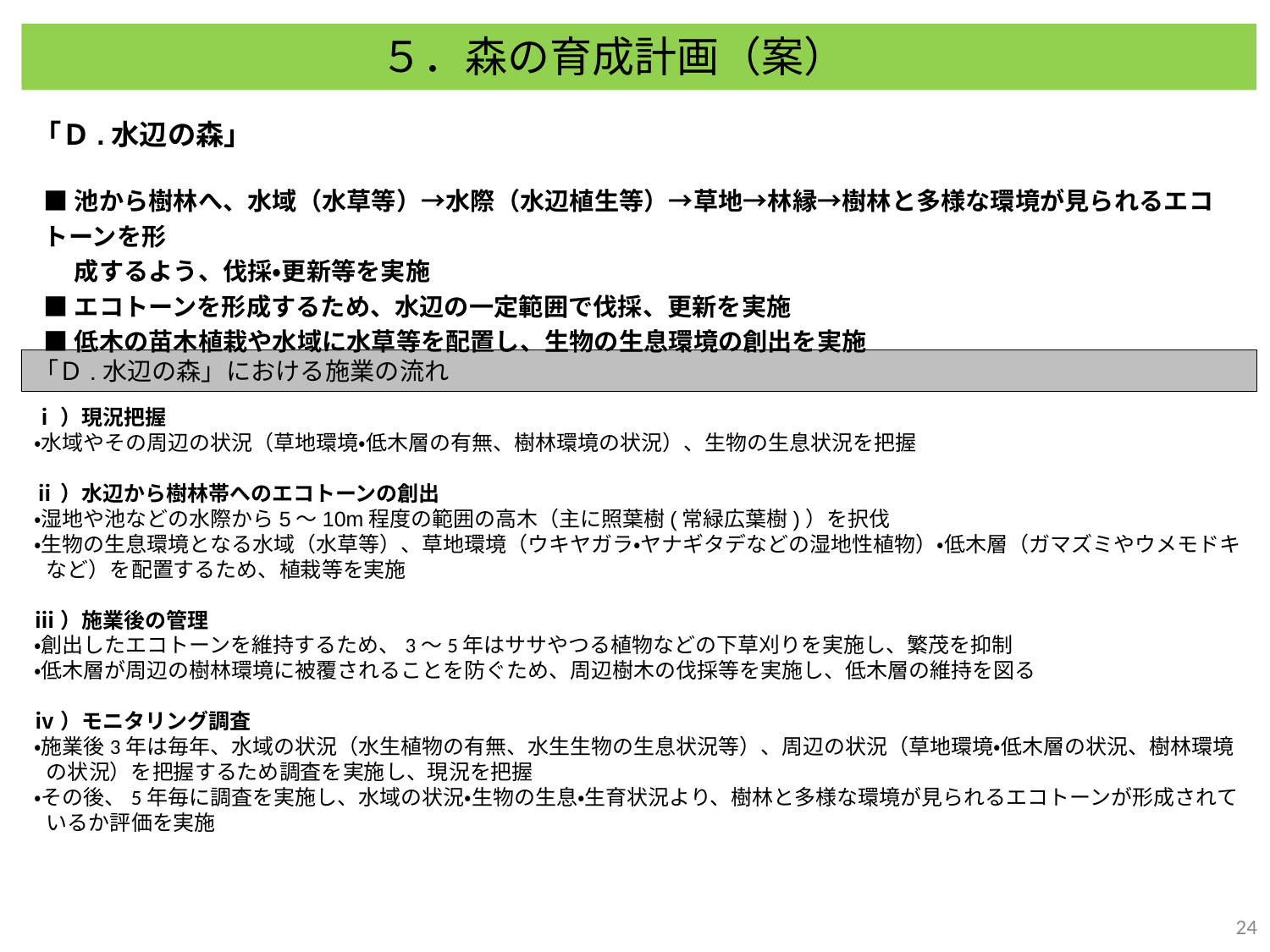

５．森の育成計画（案）
４．「自然文化園の森」の育成計画について
「Ｄ.水辺の森」
■池から樹林へ、水域（水草等）→水際（水辺植生等）→草地→林縁→樹林と多様な環境が見られるエコトーンを形
　 成するよう、伐採・更新等を実施
■エコトーンを形成するため、水辺の一定範囲で伐採、更新を実施
■低木の苗木植栽や水域に水草等を配置し、生物の生息環境の創出を実施
「Ｄ.水辺の森」における施業の流れ
ⅰ）現況把握
・水域やその周辺の状況（草地環境・低木層の有無、樹林環境の状況）、生物の生息状況を把握

ⅱ）水辺から樹林帯へのエコトーンの創出
・湿地や池などの水際から5～10m程度の範囲の高木（主に照葉樹(常緑広葉樹)）を択伐
・生物の生息環境となる水域（水草等）、草地環境（ウキヤガラ・ヤナギタデなどの湿地性植物）・低木層（ガマズミやウメモドキなど）を配置するため、植栽等を実施

ⅲ）施業後の管理
・創出したエコトーンを維持するため、3～5年はササやつる植物などの下草刈りを実施し、繁茂を抑制
・低木層が周辺の樹林環境に被覆されることを防ぐため、周辺樹木の伐採等を実施し、低木層の維持を図る

ⅳ）モニタリング調査
・施業後3年は毎年、水域の状況（水生植物の有無、水生生物の生息状況等）、周辺の状況（草地環境・低木層の状況、樹林環境の状況）を把握するため調査を実施し、現況を把握
・その後、5年毎に調査を実施し、水域の状況・生物の生息・生育状況より、樹林と多様な環境が見られるエコトーンが形成されているか評価を実施
24